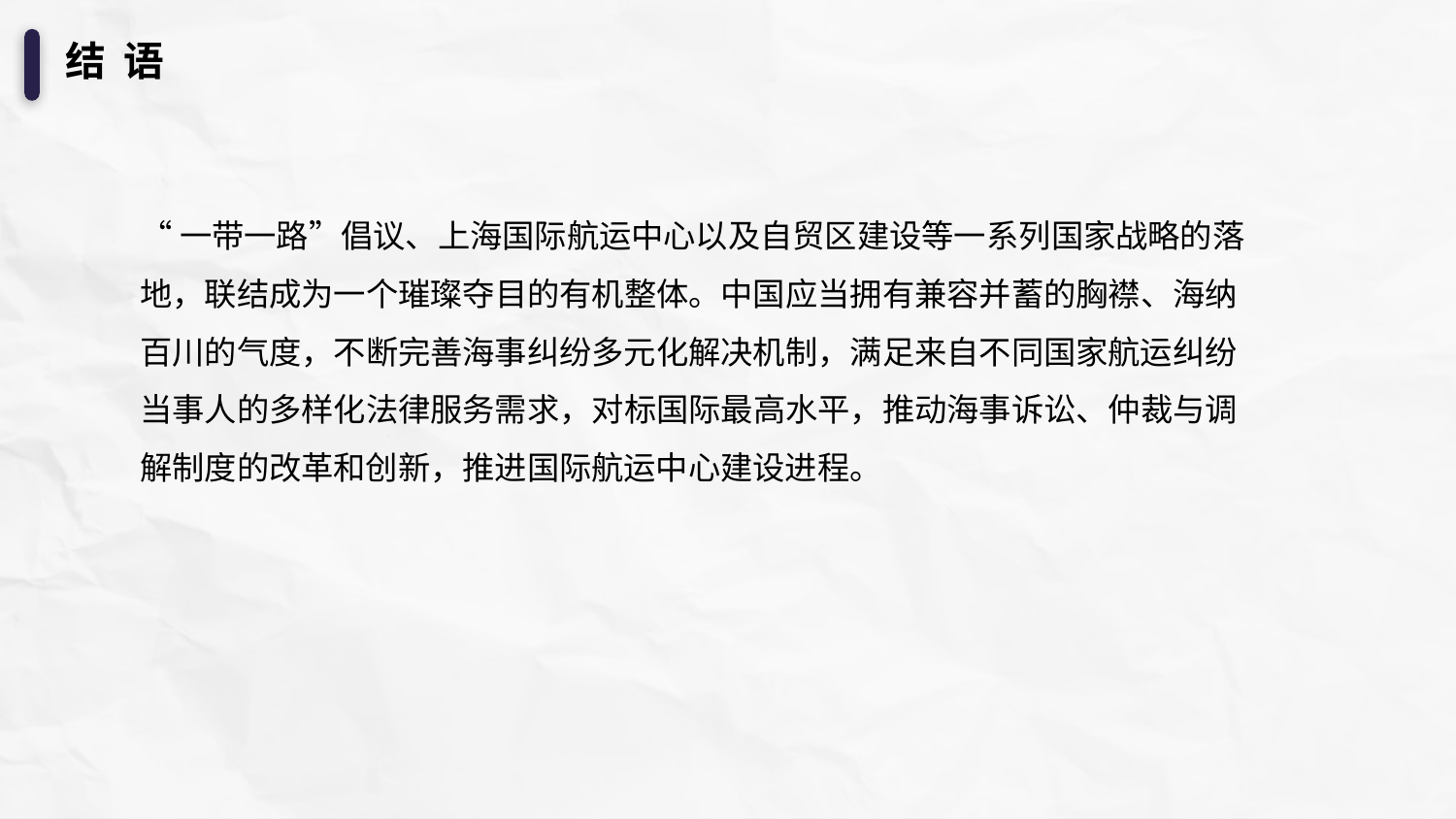

结  语
“一带一路”倡议、上海国际航运中心以及自贸区建设等一系列国家战略的落地，联结成为一个璀璨夺目的有机整体。中国应当拥有兼容并蓄的胸襟、海纳百川的气度，不断完善海事纠纷多元化解决机制，满足来自不同国家航运纠纷当事人的多样化法律服务需求，对标国际最高水平，推动海事诉讼、仲裁与调解制度的改革和创新，推进国际航运中心建设进程。